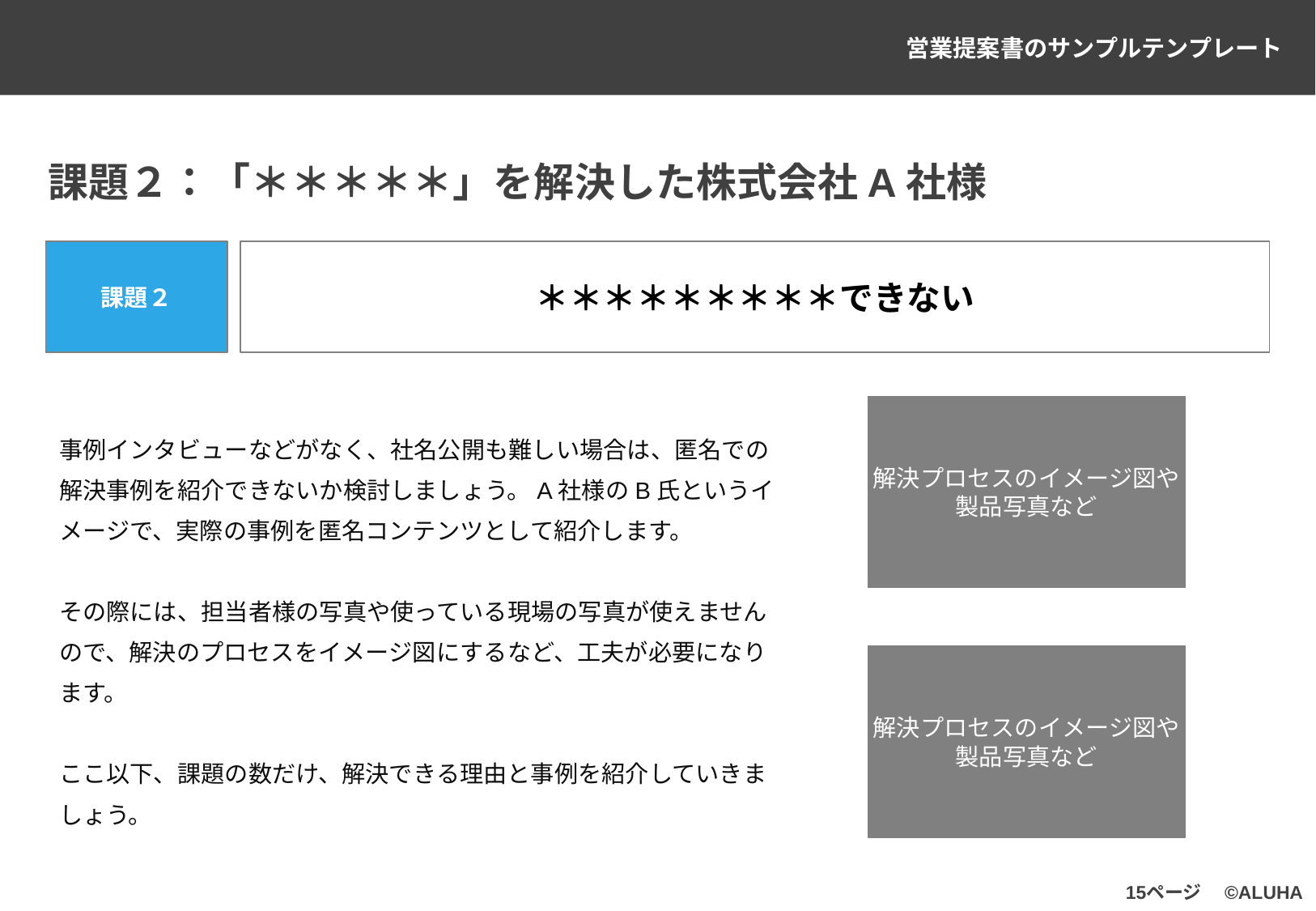

# 課題２：「＊＊＊＊＊」を解決した株式会社A社様
課題２
＊＊＊＊＊＊＊＊＊できない
解決プロセスのイメージ図や
製品写真など
事例インタビューなどがなく、社名公開も難しい場合は、匿名での解決事例を紹介できないか検討しましょう。A社様のB氏というイメージで、実際の事例を匿名コンテンツとして紹介します。

その際には、担当者様の写真や使っている現場の写真が使えませんので、解決のプロセスをイメージ図にするなど、工夫が必要になります。

ここ以下、課題の数だけ、解決できる理由と事例を紹介していきましょう。
解決プロセスのイメージ図や
製品写真など